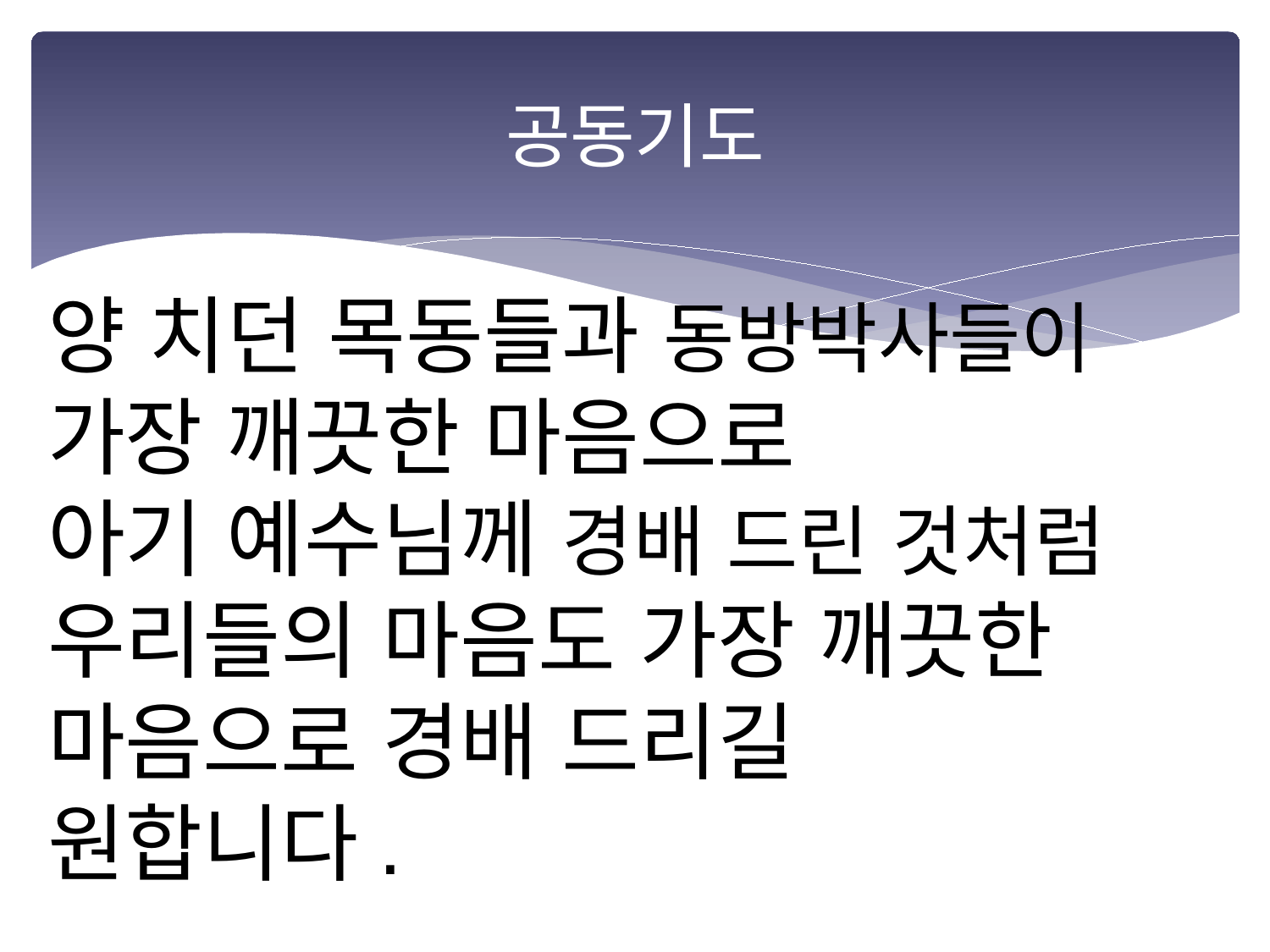

# 공동기도

양 치던 목동들과 동방박사들이
가장 깨끗한 마음으로
아기 예수님께 경배 드린 것처럼
우리들의 마음도 가장 깨끗한
마음으로 경배 드리길
원합니다.